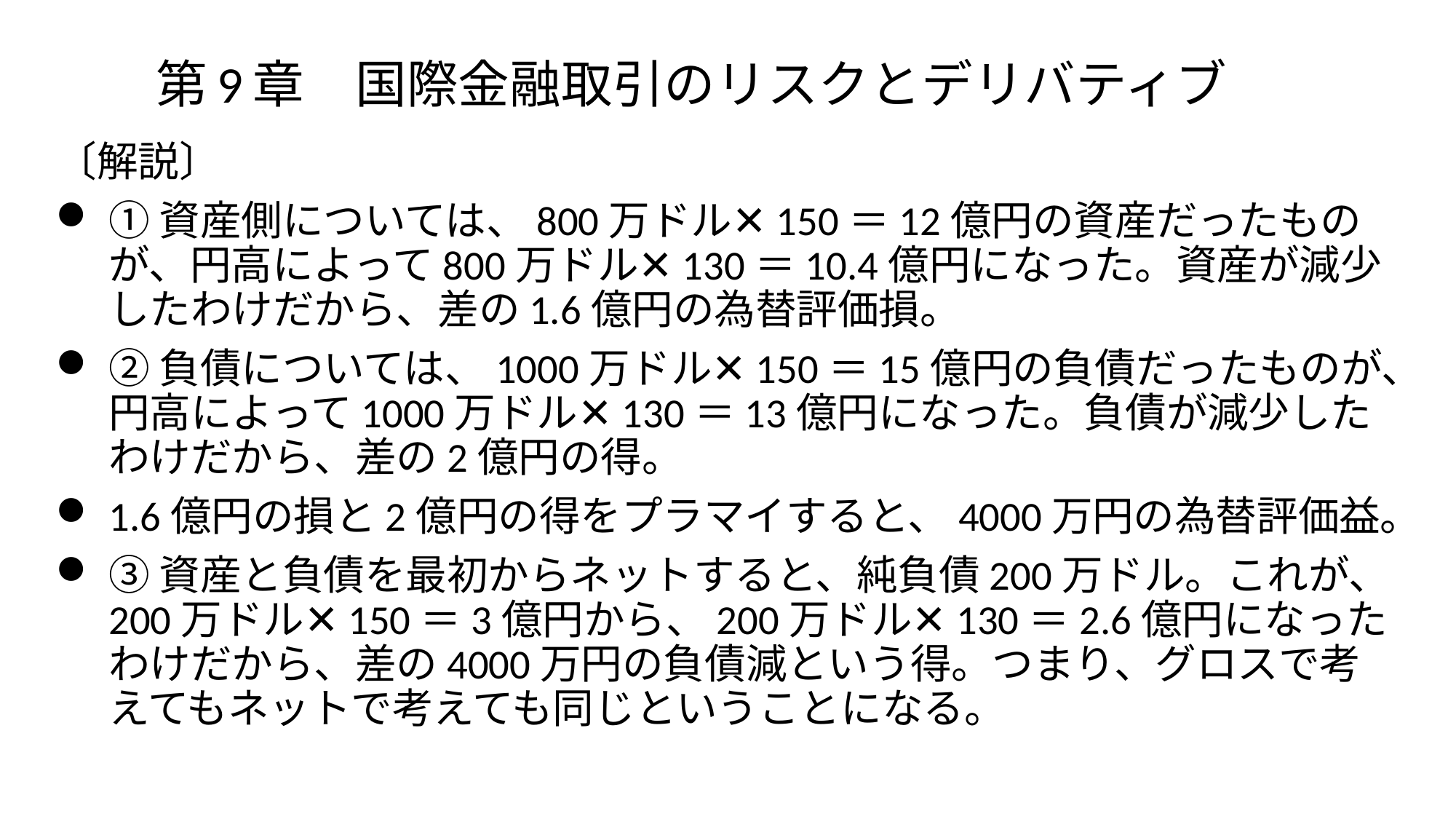

# 第9章　国際金融取引のリスクとデリバティブ
〔解説〕
①資産側については、800万ドル✕150＝12億円の資産だったものが、円高によって800万ドル✕130＝10.4億円になった。資産が減少したわけだから、差の1.6億円の為替評価損。
②負債については、1000万ドル✕150＝15億円の負債だったものが、円高によって1000万ドル✕130＝13億円になった。負債が減少したわけだから、差の2億円の得。
1.6億円の損と2億円の得をプラマイすると、4000万円の為替評価益。
③資産と負債を最初からネットすると、純負債200万ドル。これが、200万ドル✕150＝3億円から、200万ドル✕130＝2.6億円になったわけだから、差の4000万円の負債減という得。つまり、グロスで考えてもネットで考えても同じということになる。